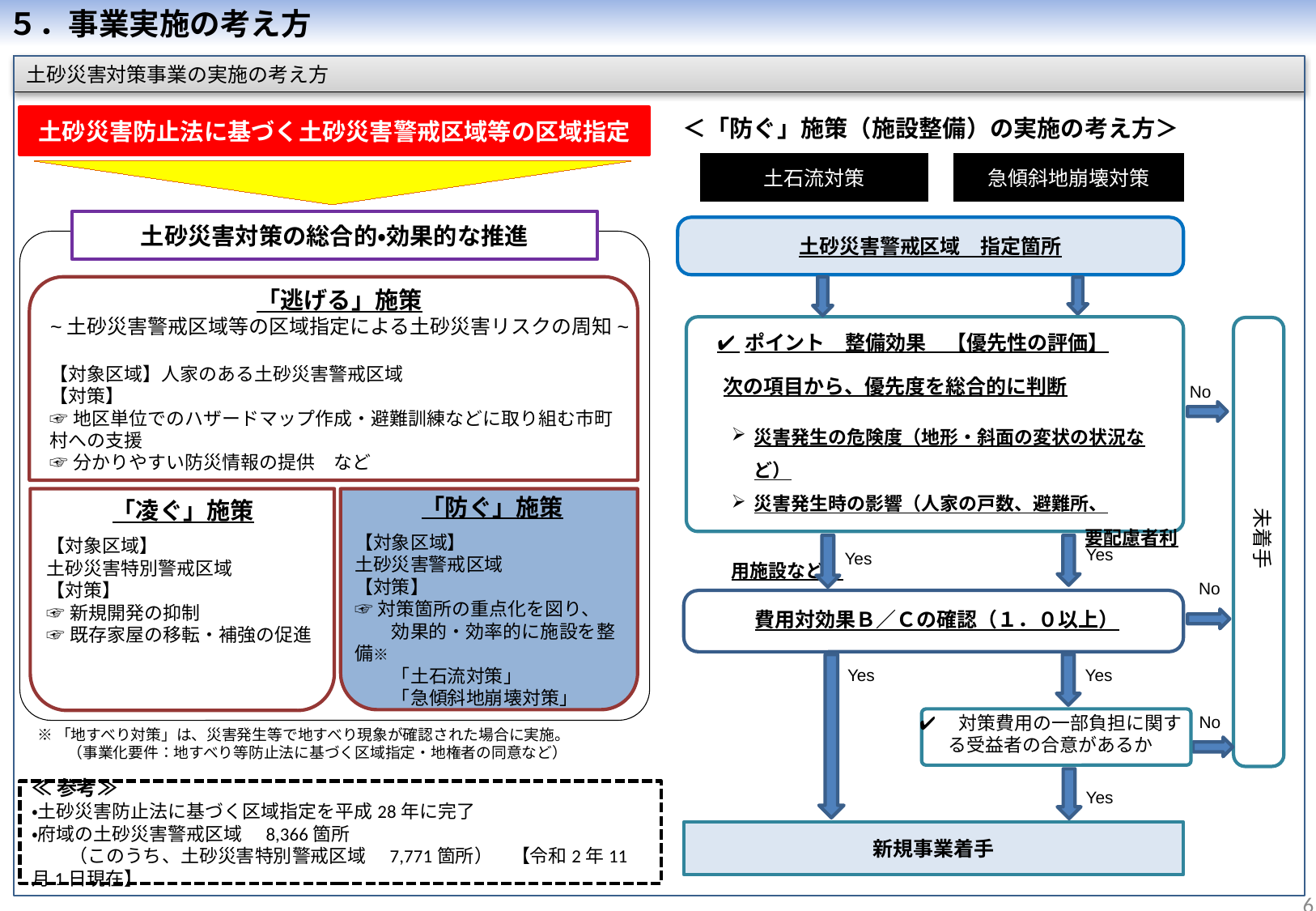

５．事業実施の考え方
土砂災害対策事業の実施の考え方

土砂災害防止法に基づく土砂災害警戒区域等の区域指定

土砂災害対策の総合的・効果的な推進

「逃げる」施策
~土砂災害警戒区域等の区域指定による土砂災害リスクの周知~

【対象区域】人家のある土砂災害警戒区域
【対策】
☞地区単位でのハザードマップ作成・避難訓練などに取り組む市町村への支援
☞分かりやすい防災情報の提供　など
「防ぐ」施策
【対象区域】
土砂災害警戒区域
【対策】
☞対策箇所の重点化を図り、
　　効果的・効率的に施設を整備※
　　「土石流対策」
　　「急傾斜地崩壊対策」

「凌ぐ」施策
【対象区域】
土砂災害特別警戒区域
【対策】
☞新規開発の抑制
☞既存家屋の移転・補強の促進
※「地すべり対策」は、災害発生等で地すべり現象が確認された場合に実施。
　　（事業化要件：地すべり等防止法に基づく区域指定・地権者の同意など）
≪参考≫
・土砂災害防止法に基づく区域指定を平成28年に完了
・府域の土砂災害警戒区域　8,366箇所
　　（このうち、土砂災害特別警戒区域　7,771箇所）　【令和2年11月1日現在】
＜「防ぐ」施策（施設整備）の実施の考え方＞
急傾斜地崩壊対策
土石流対策
土砂災害警戒区域　指定箇所

✔ ポイント　整備効果　【優先性の評価】
次の項目から、優先度を総合的に判断
No
未着手

災害発生の危険度（地形・斜面の変状の状況など）
災害発生時の影響（人家の戸数、避難所、
　　　　　　　　　　　　　　　　　　　要配慮者利用施設など）

Yes
Yes
No

費用対効果Ｂ／Ｃの確認（１．０以上）

Yes
Yes
No

Yes
新規事業着手
✔　対策費用の一部負担に関する受益者の合意があるか

ハード対策
ソフト対策

6